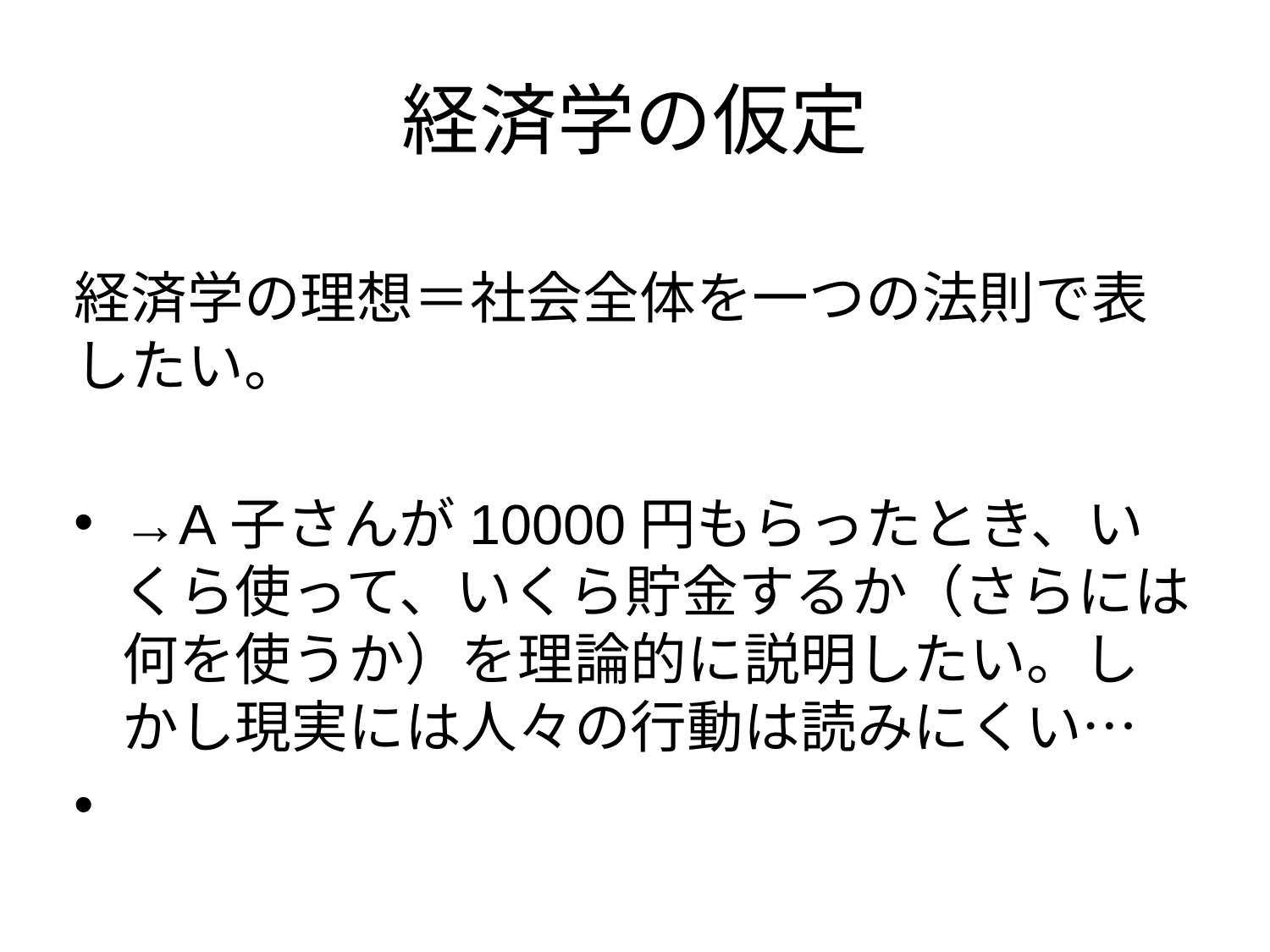

# 経済学の仮定
経済学の理想＝社会全体を一つの法則で表したい。

→A子さんが10000円もらったとき、いくら使って、いくら貯金するか（さらには何を使うか）を理論的に説明したい。しかし現実には人々の行動は読みにくい…